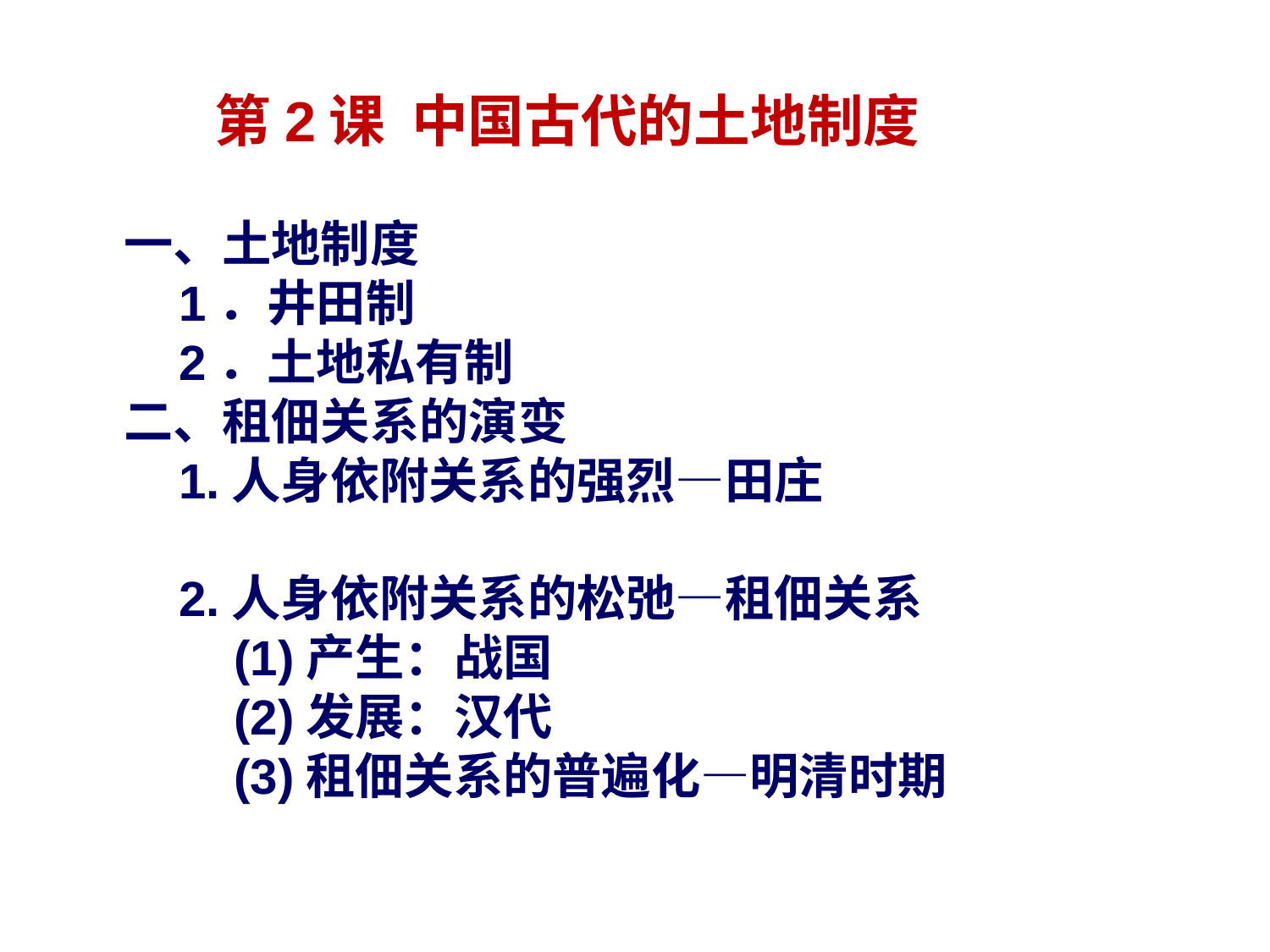

第2课  中国古代的土地制度

一、土地制度
    1．井田制
    2．土地私有制
二、租佃关系的演变
    1.人身依附关系的强烈—田庄

    2.人身依附关系的松弛—租佃关系
        (1)产生：战国
        (2)发展：汉代
        (3)租佃关系的普遍化—明清时期